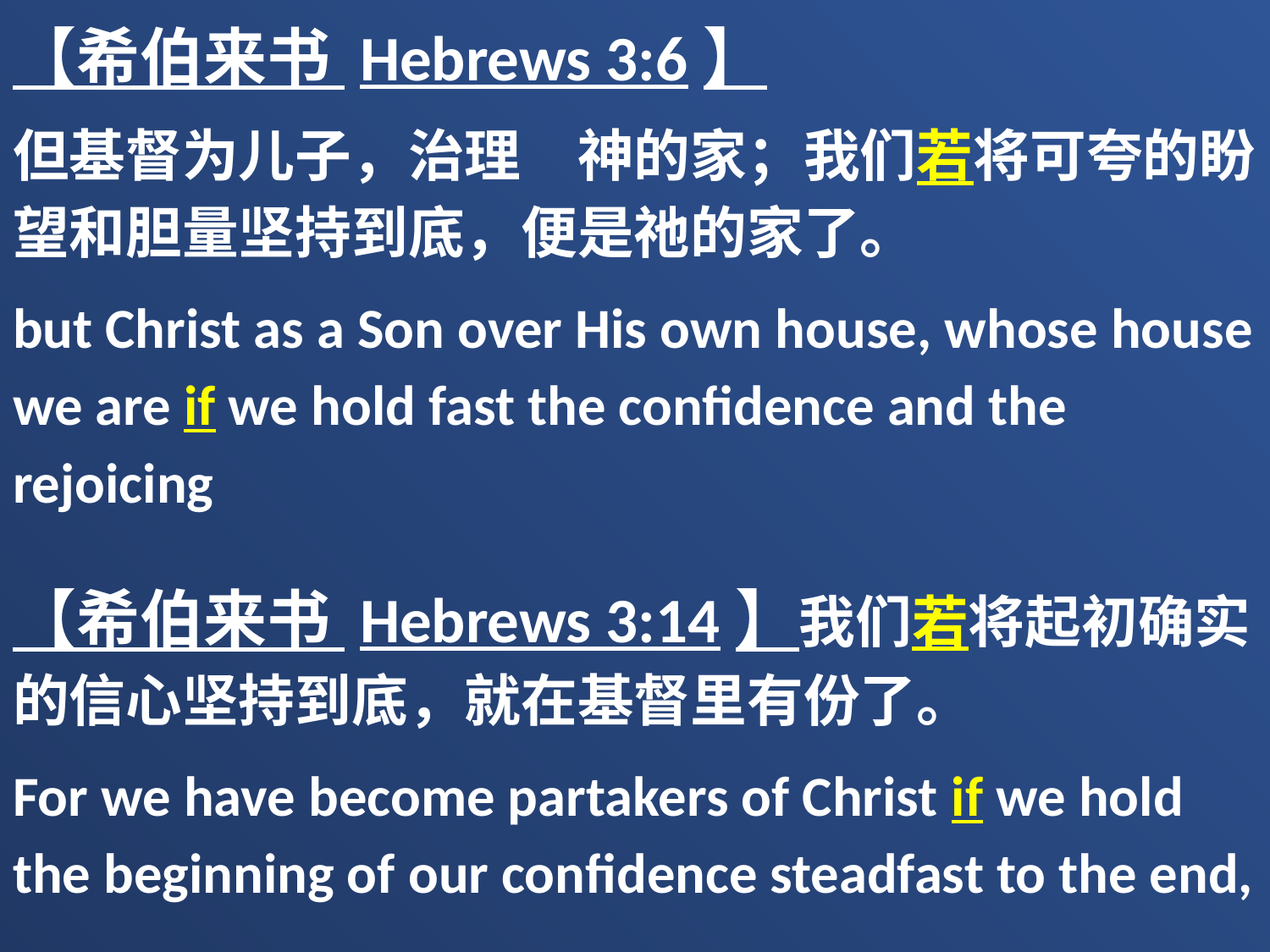

【希伯来书 Hebrews 3:6】
但基督为儿子，治理　神的家；我们若将可夸的盼望和胆量坚持到底，便是祂的家了。
but Christ as a Son over His own house, whose house we are if we hold fast the confidence and the rejoicing

【希伯来书 Hebrews 3:14】我们若将起初确实的信心坚持到底，就在基督里有份了。
For we have become partakers of Christ if we hold the beginning of our confidence steadfast to the end,